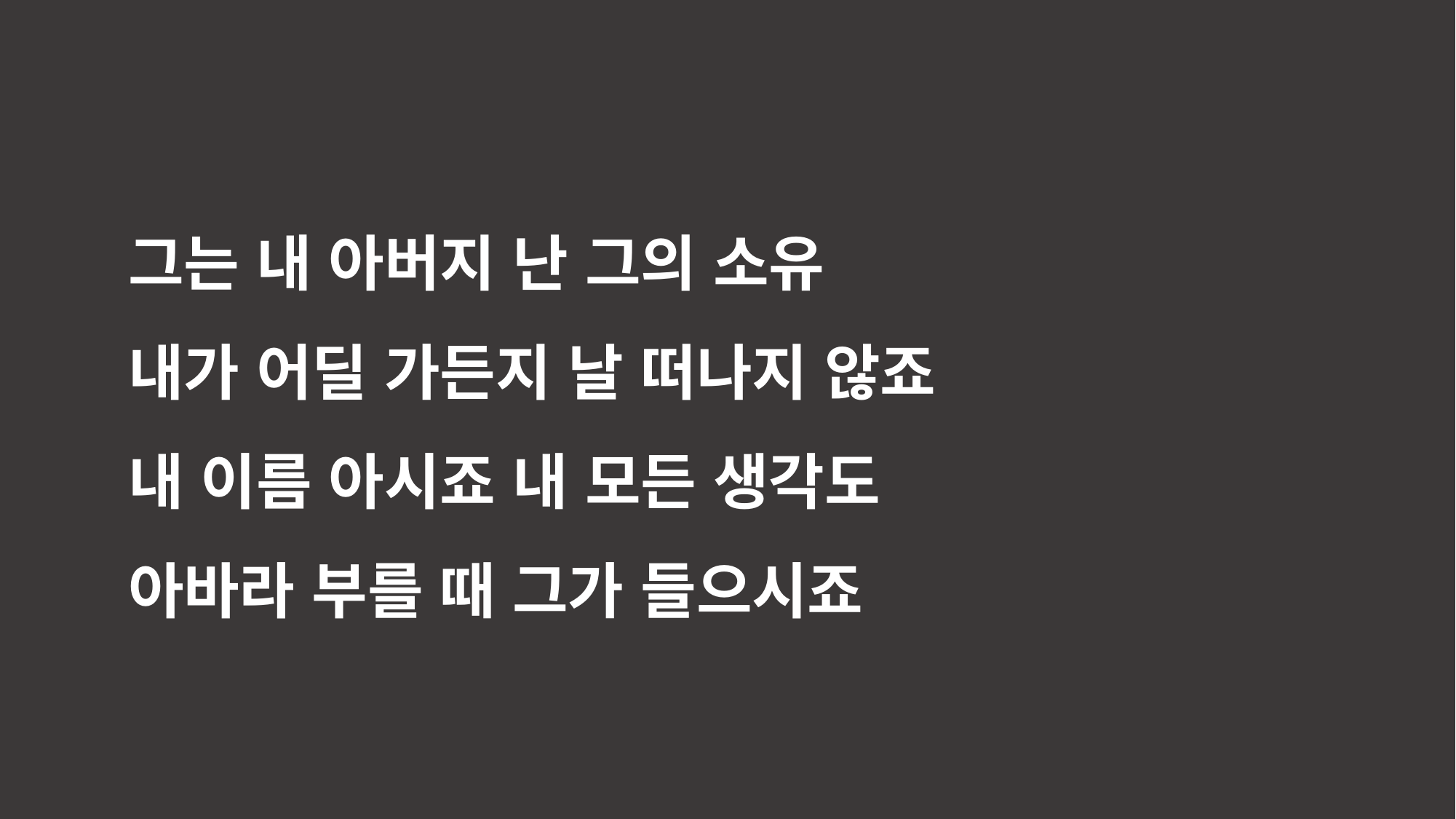

그는 내 아버지 난 그의 소유
내가 어딜 가든지 날 떠나지 않죠
내 이름 아시죠 내 모든 생각도
아바라 부를 때 그가 들으시죠